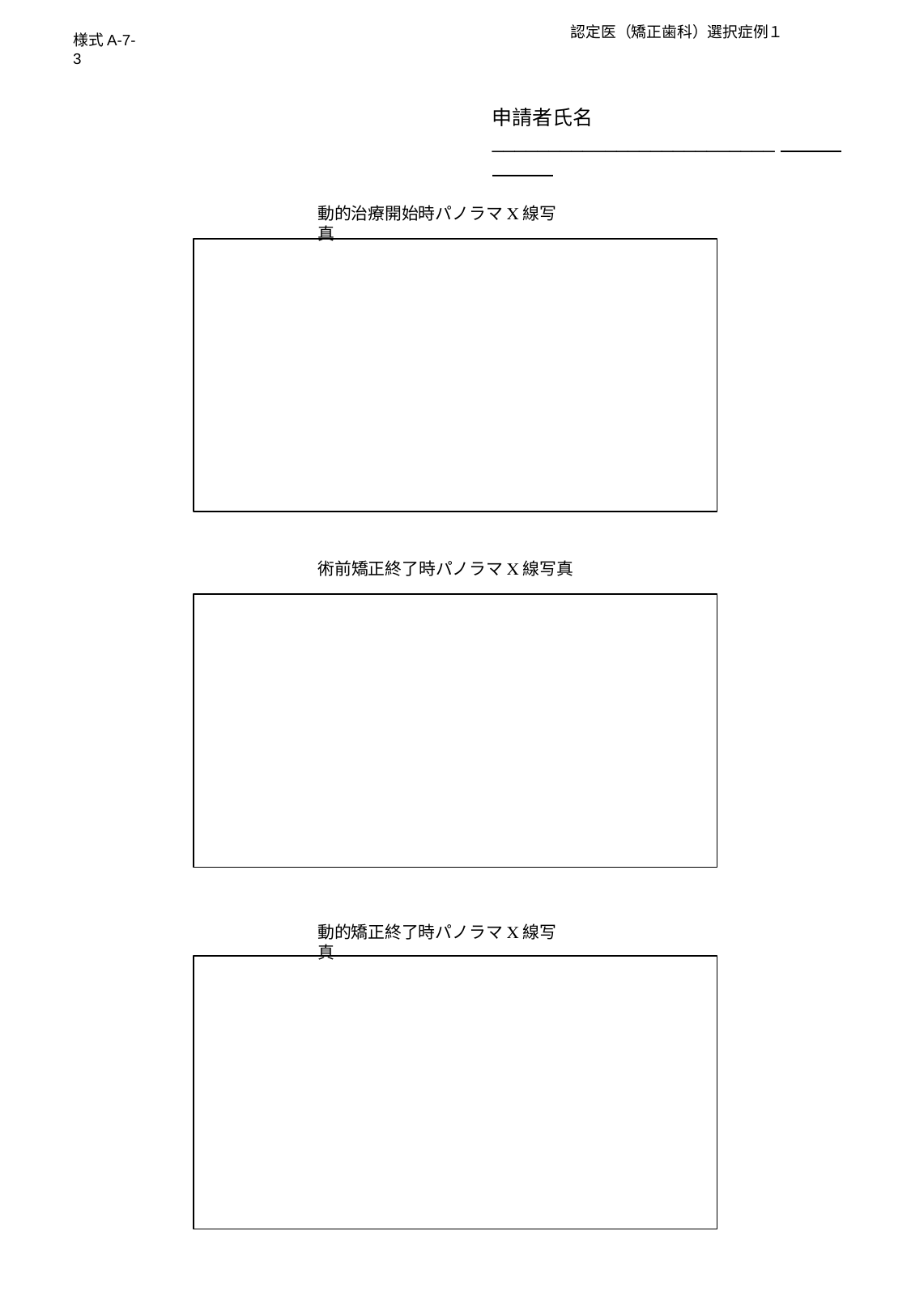

認定医（矯正歯科）選択症例１
様式A-7-3
動的治療開始時パノラマX線写真

術前矯正終了時パノラマX線写真

動的矯正終了時パノラマX線写真

申請者氏名_________________________